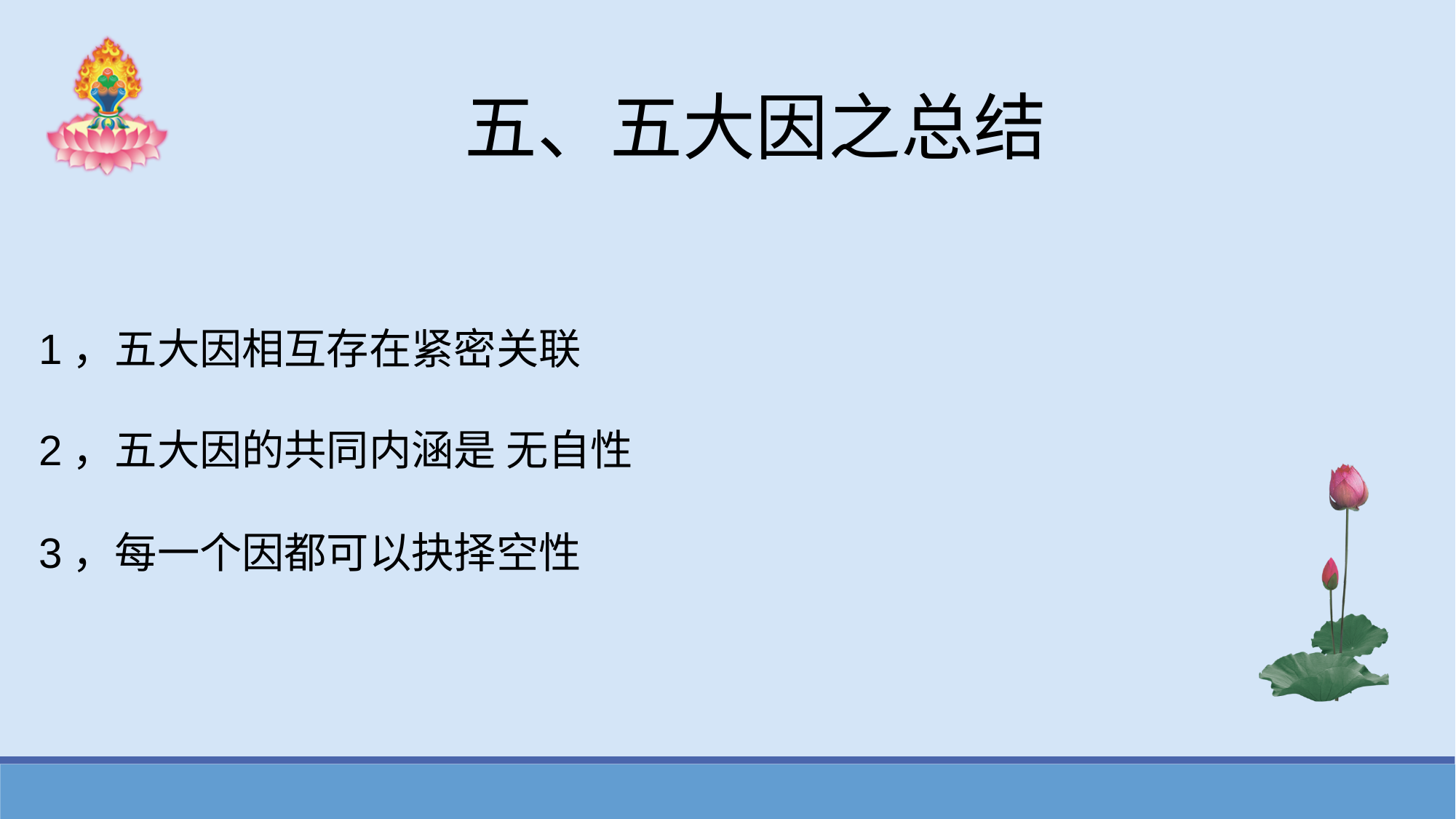

五、五大因之总结

1，五大因相互存在紧密关联

2，五大因的共同内涵是 无自性

3，每一个因都可以抉择空性